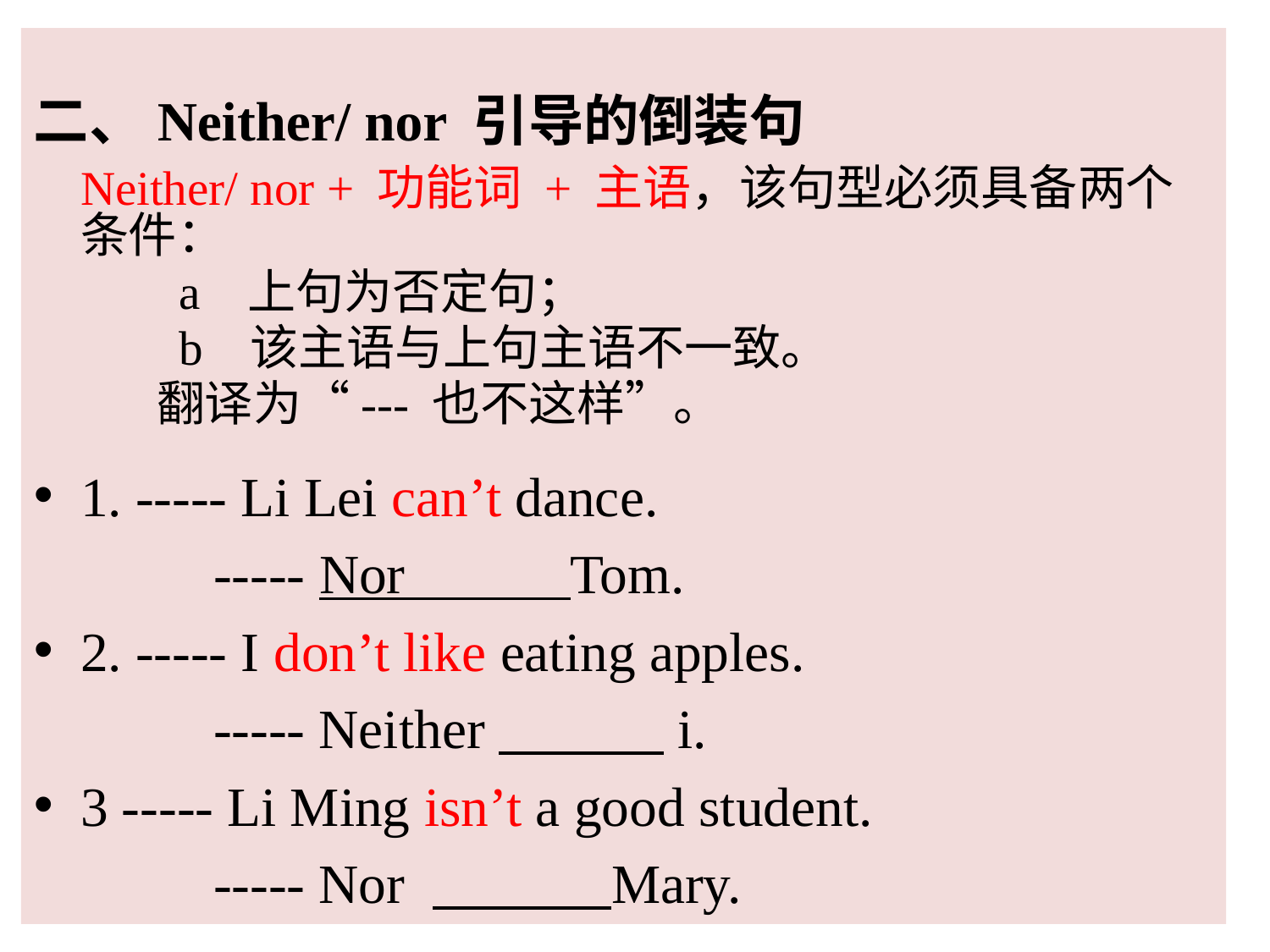

二、Neither/ nor 引导的倒装句
		Neither/ nor + 功能词 + 主语，该句型必须具备两个条件：
            a   上句为否定句；
            b   该主语与上句主语不一致。
		      翻译为“--- 也不这样”。

	1. ----- Li Lei can’t dance.
	    ----- Nor            Tom.
	2. ----- I don’t like eating apples.
	    ----- Neither              i.
	3 ----- Li Ming isn’t a good student.
	    ----- Nor               Mary.